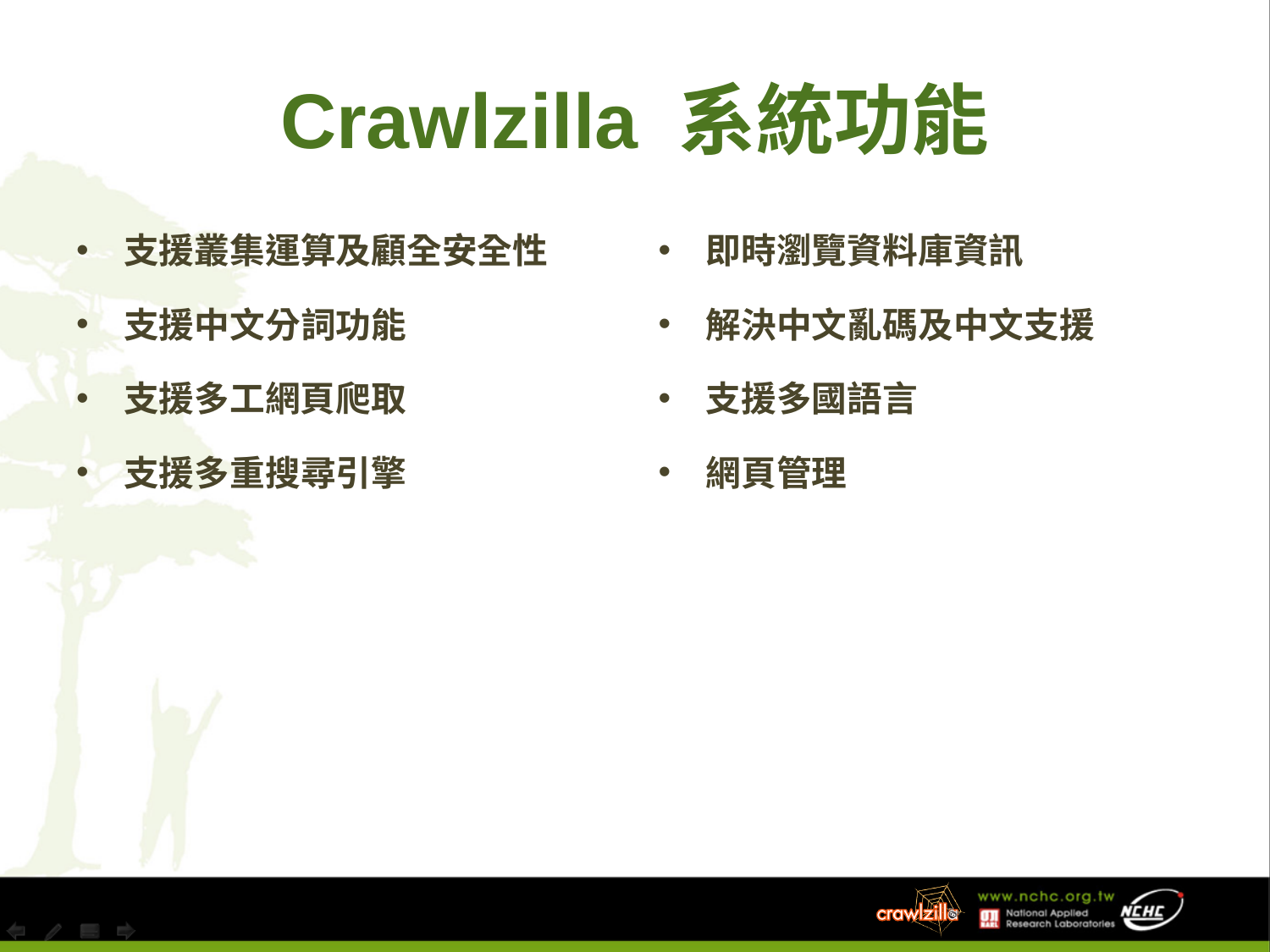

# Crawlzilla 系統功能
支援叢集運算及顧全安全性
支援中文分詞功能
支援多工網頁爬取
支援多重搜尋引擎
即時瀏覽資料庫資訊
解決中文亂碼及中文支援
支援多國語言
網頁管理